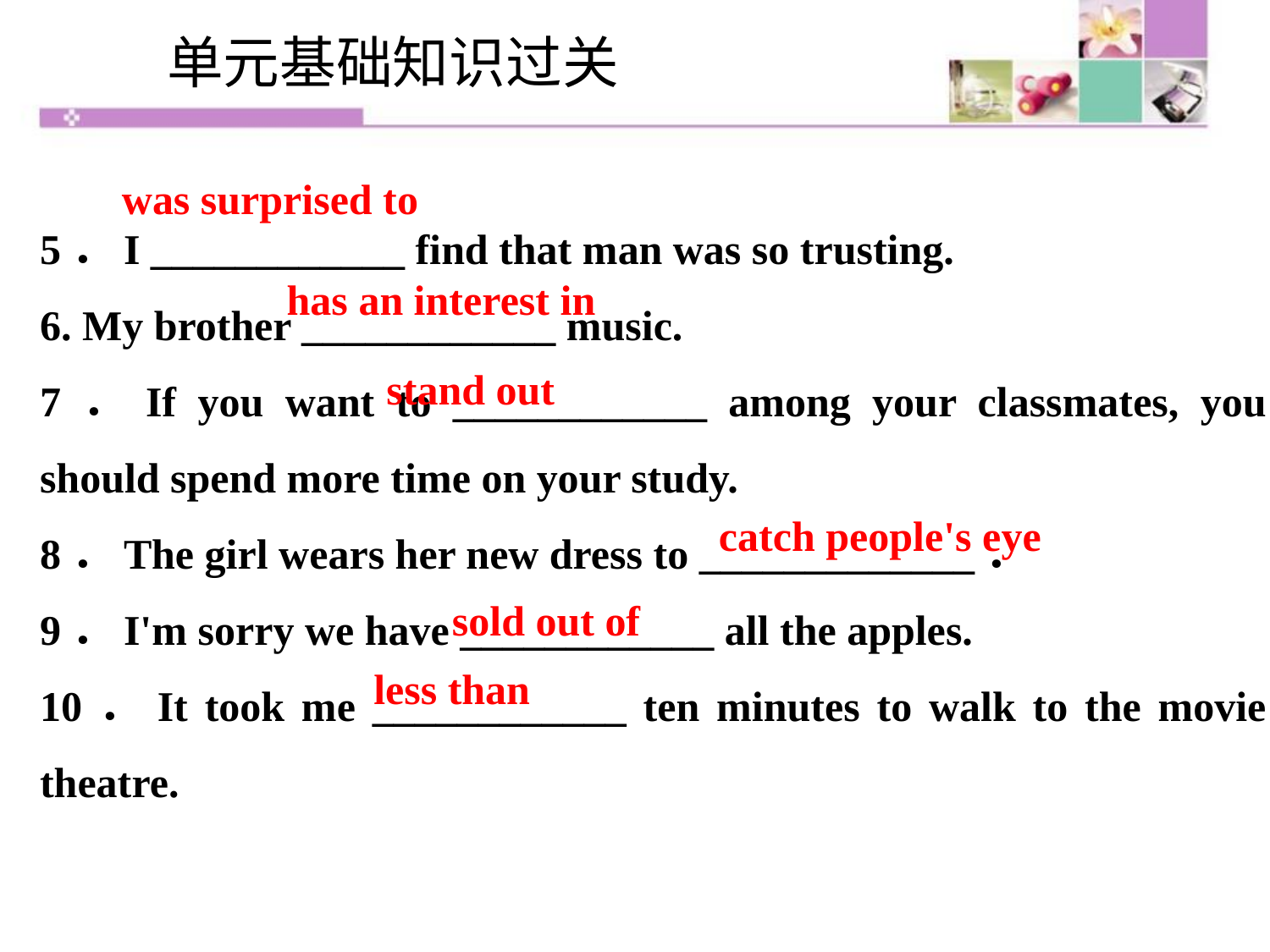

单元基础知识过关
was surprised to
5．I ____________ find that man was so trusting.
6. My brother ____________ music.
7．If you want to ____________ among your classmates, you should spend more time on your study.
8．The girl wears her new dress to _____________．
9．I'm sorry we have ____________ all the apples.
10．It took me ____________ ten minutes to walk to the movie theatre.
has an interest in
stand out
catch people's eye
sold out of
less than